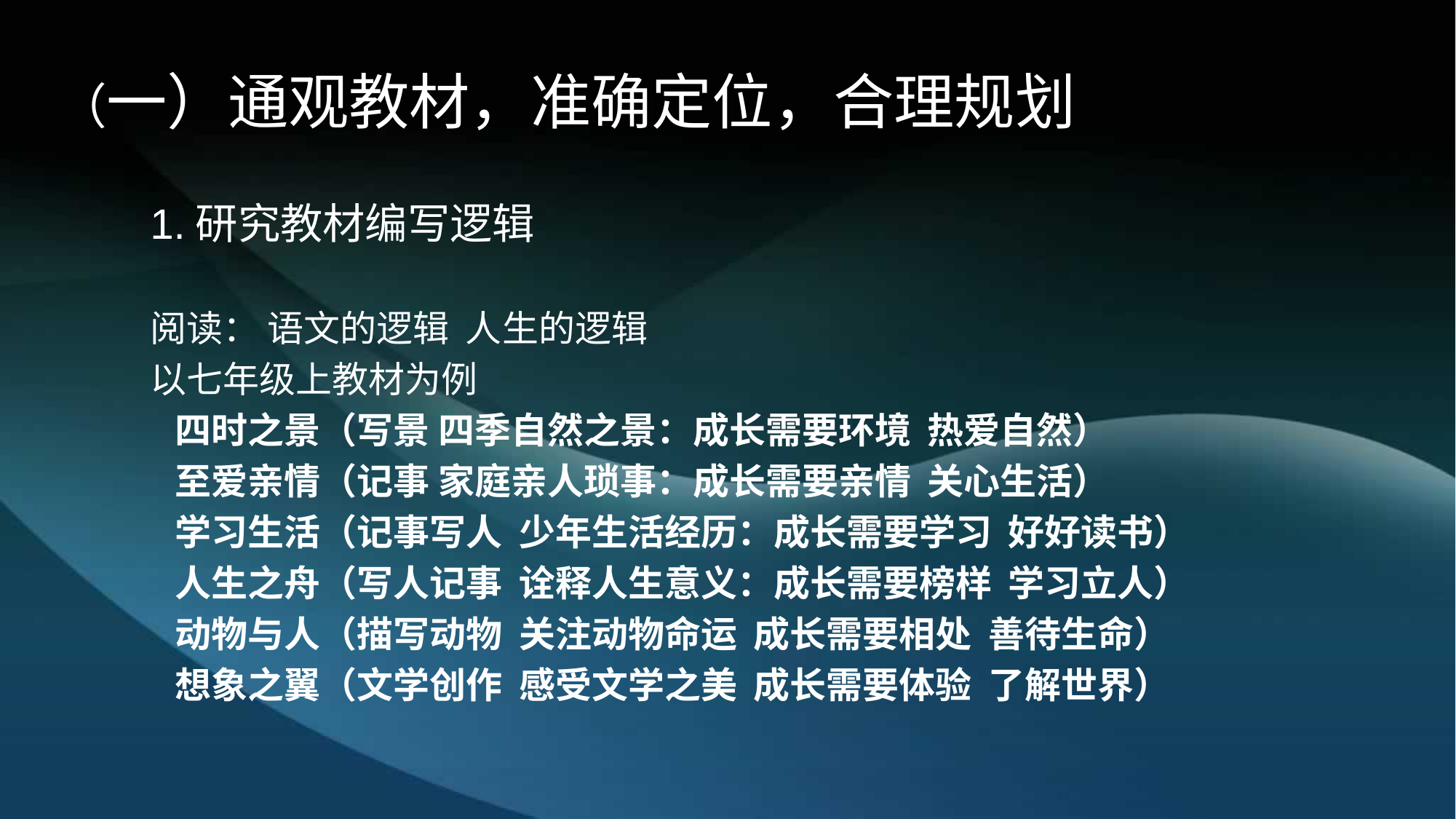

# （一）通观教材，准确定位，合理规划

1.研究教材编写逻辑

阅读： 语文的逻辑  人生的逻辑
以七年级上教材为例
  四时之景（写景 四季自然之景：成长需要环境  热爱自然）
  至爱亲情（记事 家庭亲人琐事：成长需要亲情  关心生活）
  学习生活（记事写人  少年生活经历：成长需要学习  好好读书）
  人生之舟（写人记事  诠释人生意义：成长需要榜样  学习立人）
  动物与人（描写动物  关注动物命运  成长需要相处  善待生命）
  想象之翼（文学创作  感受文学之美  成长需要体验  了解世界）